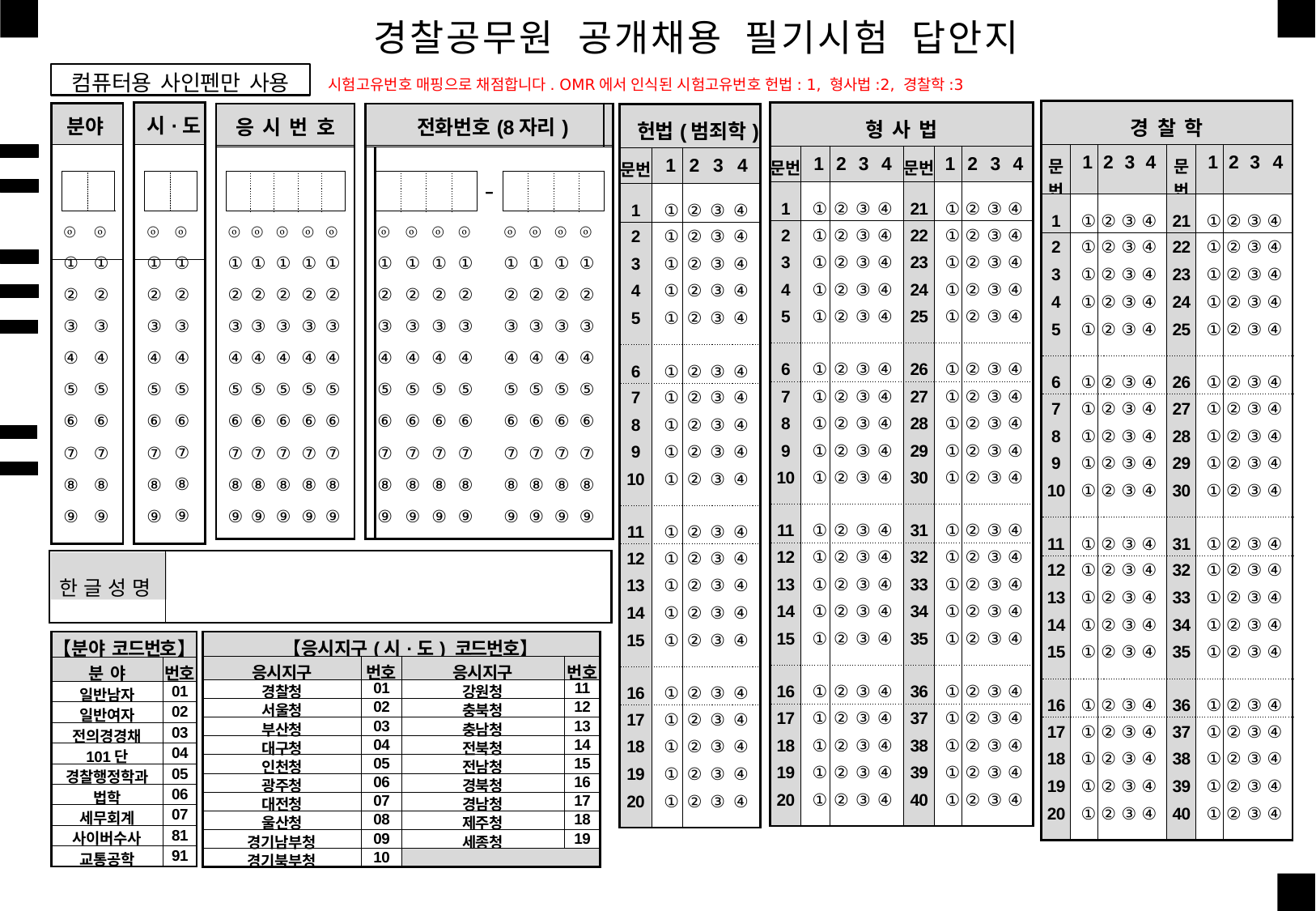

경찰공무원	공개채용	필기시험	답안지
컴퓨터용 사인펜만 사용
시험고유번호 매핑으로 채점합니다. OMR에서 인식된 시험고유번호 헌법: 1, 형사법:2, 경찰학:3
| 경 찰 학 |  |  |  |  |  |  |  |  |  |
| --- | --- | --- | --- | --- | --- | --- | --- | --- | --- |
| 문번 | 1 | 2 | 3 | 4 | 문번 | 1 | 2 | 3 | 4 |
| 1 | ① | ② | ③ | ④ | 21 | ① | ② | ③ | ④ |
| 2 | ① | ② | ③ | ④ | 22 | ① | ② | ③ | ④ |
| 3 | ① | ② | ③ | ④ | 23 | ① | ② | ③ | ④ |
| 4 | ① | ② | ③ | ④ | 24 | ① | ② | ③ | ④ |
| 5 | ① | ② | ③ | ④ | 25 | ① | ② | ③ | ④ |
| 6 | ① | ② | ③ | ④ | 26 | ① | ② | ③ | ④ |
| 7 | ① | ② | ③ | ④ | 27 | ① | ② | ③ | ④ |
| 8 | ① | ② | ③ | ④ | 28 | ① | ② | ③ | ④ |
| 9 | ① | ② | ③ | ④ | 29 | ① | ② | ③ | ④ |
| 10 | ① | ② | ③ | ④ | 30 | ① | ② | ③ | ④ |
| 11 | ① | ② | ③ | ④ | 31 | ① | ② | ③ | ④ |
| 12 | ① | ② | ③ | ④ | 32 | ① | ② | ③ | ④ |
| 13 | ① | ② | ③ | ④ | 33 | ① | ② | ③ | ④ |
| 14 | ① | ② | ③ | ④ | 34 | ① | ② | ③ | ④ |
| 15 | ① | ② | ③ | ④ | 35 | ① | ② | ③ | ④ |
| 16 | ① | ② | ③ | ④ | 36 | ① | ② | ③ | ④ |
| 17 | ① | ② | ③ | ④ | 37 | ① | ② | ③ | ④ |
| 18 | ① | ② | ③ | ④ | 38 | ① | ② | ③ | ④ |
| 19 | ① | ② | ③ | ④ | 39 | ① | ② | ③ | ④ |
| 20 | ① | ② | ③ | ④ | 40 | ① | ② | ③ | ④ |
| 시·도 |  |
| --- | --- |
|  |  |
|  |  |
|  |  |
|  |  |
|  |  |
|  |  |
|  |  |
|  |  |
|  |  |
|  |  |
| 형 사 법 |  |  |  |  |  |  |  |  |  |
| --- | --- | --- | --- | --- | --- | --- | --- | --- | --- |
| 문번 | 1 | 2 | 3 | 4 | 문번 | 1 | 2 | 3 | 4 |
| 1 | ① | ② | ③ | ④ | 21 | ① | ② | ③ | ④ |
| 2 | ① | ② | ③ | ④ | 22 | ① | ② | ③ | ④ |
| 3 | ① | ② | ③ | ④ | 23 | ① | ② | ③ | ④ |
| 4 | ① | ② | ③ | ④ | 24 | ① | ② | ③ | ④ |
| 5 | ① | ② | ③ | ④ | 25 | ① | ② | ③ | ④ |
| 6 | ① | ② | ③ | ④ | 26 | ① | ② | ③ | ④ |
| 7 | ① | ② | ③ | ④ | 27 | ① | ② | ③ | ④ |
| 8 | ① | ② | ③ | ④ | 28 | ① | ② | ③ | ④ |
| 9 | ① | ② | ③ | ④ | 29 | ① | ② | ③ | ④ |
| 10 | ① | ② | ③ | ④ | 30 | ① | ② | ③ | ④ |
| 11 | ① | ② | ③ | ④ | 31 | ① | ② | ③ | ④ |
| 12 | ① | ② | ③ | ④ | 32 | ① | ② | ③ | ④ |
| 13 | ① | ② | ③ | ④ | 33 | ① | ② | ③ | ④ |
| 14 | ① | ② | ③ | ④ | 34 | ① | ② | ③ | ④ |
| 15 | ① | ② | ③ | ④ | 35 | ① | ② | ③ | ④ |
| 16 | ① | ② | ③ | ④ | 36 | ① | ② | ③ | ④ |
| 17 | ① | ② | ③ | ④ | 37 | ① | ② | ③ | ④ |
| 18 | ① | ② | ③ | ④ | 38 | ① | ② | ③ | ④ |
| 19 | ① | ② | ③ | ④ | 39 | ① | ② | ③ | ④ |
| 20 | ① | ② | ③ | ④ | 40 | ① | ② | ③ | ④ |
| 분야 |  |
| --- | --- |
|  |  |
|  |  |
|  |  |
|  |  |
|  |  |
|  |  |
|  |  |
|  |  |
|  |  |
|  |  |
|  | 응 시 번 호 |  |  | 전화번호(8자리) |  |  |  |  |  |  |  |  |  |  |
| --- | --- | --- | --- | --- | --- | --- | --- | --- | --- | --- | --- | --- | --- | --- |
|  |  |  |  |  |  |  |  |  |  |  |  |  |  |  |
|  |  |  |  |  |  |  |  |  |  |  |  |  |  |  |
|  |  |  |  |  |  |  |  |  |  |  |  |  |  |  |
|  |  |  |  |  |  |  |  |  |  |  |  |  |  |  |
|  |  |  |  |  |  |  |  |  |  |  |  |  |  |  |
|  |  |  |  |  |  |  |  |  |  |  |  |  |  |  |
|  |  |  |  |  |  |  |  |  |  |  |  |  |  |  |
|  |  |  |  |  |  |  |  |  |  |  |  |  |  |  |
|  |  |  |  |  |  |  |  |  |  |  |  |  |  |  |
|  |  |  |  |  |  |  |  |  |  |  |  |  |  |  |
|  |  |  |  |  |  |  |  |  |  |  |  |  |  |  |
|  |  |  |  |  |  |  |  |  |  |  |  |  |  |  |
| 헌법(범죄학) |  |  |  |  |
| --- | --- | --- | --- | --- |
| 문번 | 1 | 2 | 3 | 4 |
| 1 | ① | ② | ③ | ④ |
| 2 | ① | ② | ③ | ④ |
| 3 | ① | ② | ③ | ④ |
| 4 | ① | ② | ③ | ④ |
| 5 | ① | ② | ③ | ④ |
| 6 | ① | ② | ③ | ④ |
| 7 | ① | ② | ③ | ④ |
| 8 | ① | ② | ③ | ④ |
| 9 | ① | ② | ③ | ④ |
| 10 | ① | ② | ③ | ④ |
| 11 | ① | ② | ③ | ④ |
| 12 | ① | ② | ③ | ④ |
| 13 | ① | ② | ③ | ④ |
| 14 | ① | ② | ③ | ④ |
| 15 | ① | ② | ③ | ④ |
| 16 | ① | ② | ③ | ④ |
| 17 | ① | ② | ③ | ④ |
| 18 | ① | ② | ③ | ④ |
| 19 | ① | ② | ③ | ④ |
| 20 | ① | ② | ③ | ④ |

-

|  |  |  |  |  |
| --- | --- | --- | --- | --- |
|  |  |  |  |
| --- | --- | --- | --- |
|  |  |  |  |
| --- | --- | --- | --- |

ⓞ
①
②
③
④
⑤
⑥
⑦
⑧
⑨
ⓞ
①
②
③
④
⑤
⑥
⑦
⑧
⑨
ⓞ
①
②
③
④
⑤
⑥
⑦
⑧
⑨
ⓞ
①
②
③
④
⑤
⑥
⑦
⑧
⑨
ⓞ
①
②
③
④
⑤
⑥
⑦
⑧
⑨
ⓞ
①
②
③
④
⑤
⑥
⑦
⑧
⑨
ⓞ
①
②
③
④
⑤
⑥
⑦
⑧
⑨
ⓞ
①
②
③
④
⑤
⑥
⑦
⑧
⑨
ⓞ
①
②
③
④
⑤
⑥
⑦
⑧
⑨
ⓞ
①
②
③
④
⑤
⑥
⑦
⑧
⑨
ⓞ
①
②
③
④
⑤
⑥
⑦
⑧
⑨
ⓞ
①
②
③
④
⑤
⑥
⑦
⑧
⑨
ⓞ
①
②
③
④
⑤
⑥
⑦
⑧
⑨
ⓞ
①
②
③
④
⑤
⑥
⑦
⑧
⑨
ⓞ
①
②
③
④
⑤
⑥
⑦
⑧
⑨
ⓞ
①
②
③
④
⑤
⑥
⑦
⑧
⑨
ⓞ
①
②
③
④
⑤
⑥
⑦
⑧
⑨

한 글 성 명
| 【분야 코드번호】 |  |
| --- | --- |
| 분 야 | 번호 |
| 일반남자 | 01 |
| 일반여자 | 02 |
| 전의경경채 | 03 |
| 101단 | 04 |
| 경찰행정학과 | 05 |
| 법학 | 06 |
| 세무회계 | 07 |
| 사이버수사 | 81 |
| 교통공학 | 91 |
| 【응시지구(시·도) 코드번호】 |  |  |  |
| --- | --- | --- | --- |
| 응시지구 | 번호 | 응시지구 | 번호 |
| 경찰청 | 01 | 강원청 | 11 |
| 서울청 | 02 | 충북청 | 12 |
| 부산청 | 03 | 충남청 | 13 |
| 대구청 | 04 | 전북청 | 14 |
| 인천청 | 05 | 전남청 | 15 |
| 광주청 | 06 | 경북청 | 16 |
| 대전청 | 07 | 경남청 | 17 |
| 울산청 | 08 | 제주청 | 18 |
| 경기남부청 | 09 | 세종청 | 19 |
| 경기북부청 | 10 |  |  |